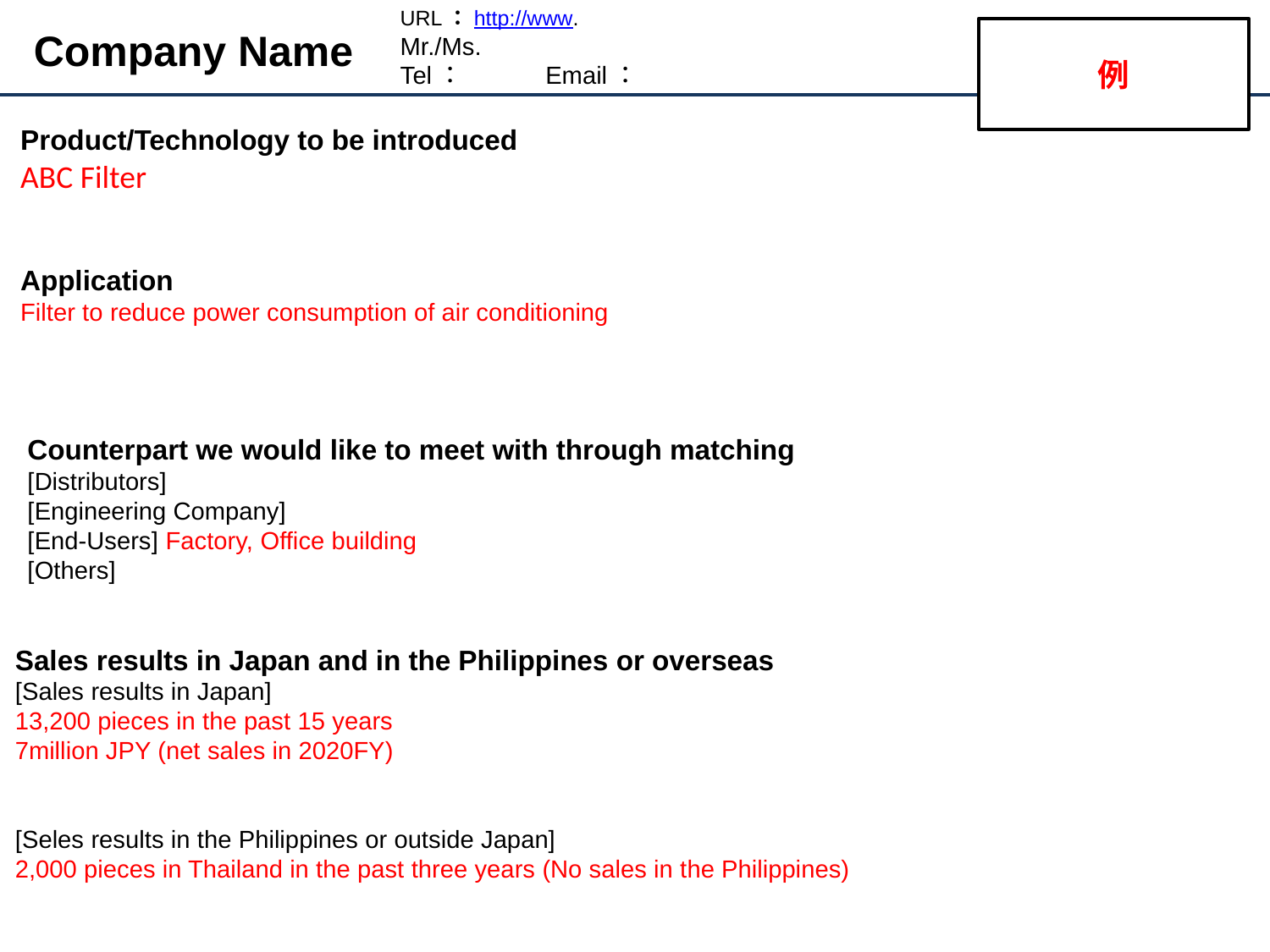

URL：http://www.
Mr./Ms.
Tel：              Email：
Company Name
例
Product/Technology to be introduced
ABC Filter
Application
Filter to reduce power consumption of air conditioning
Counterpart we would like to meet with through matching
[Distributors]
[Engineering Company]
[End-Users] Factory, Office building
[Others]

Sales results in Japan and in the Philippines or overseas
[Sales results in Japan]
13,200 pieces in the past 15 years
7million JPY (net sales in 2020FY)

[Seles results in the Philippines or outside Japan]
2,000 pieces in Thailand in the past three years (No sales in the Philippines)